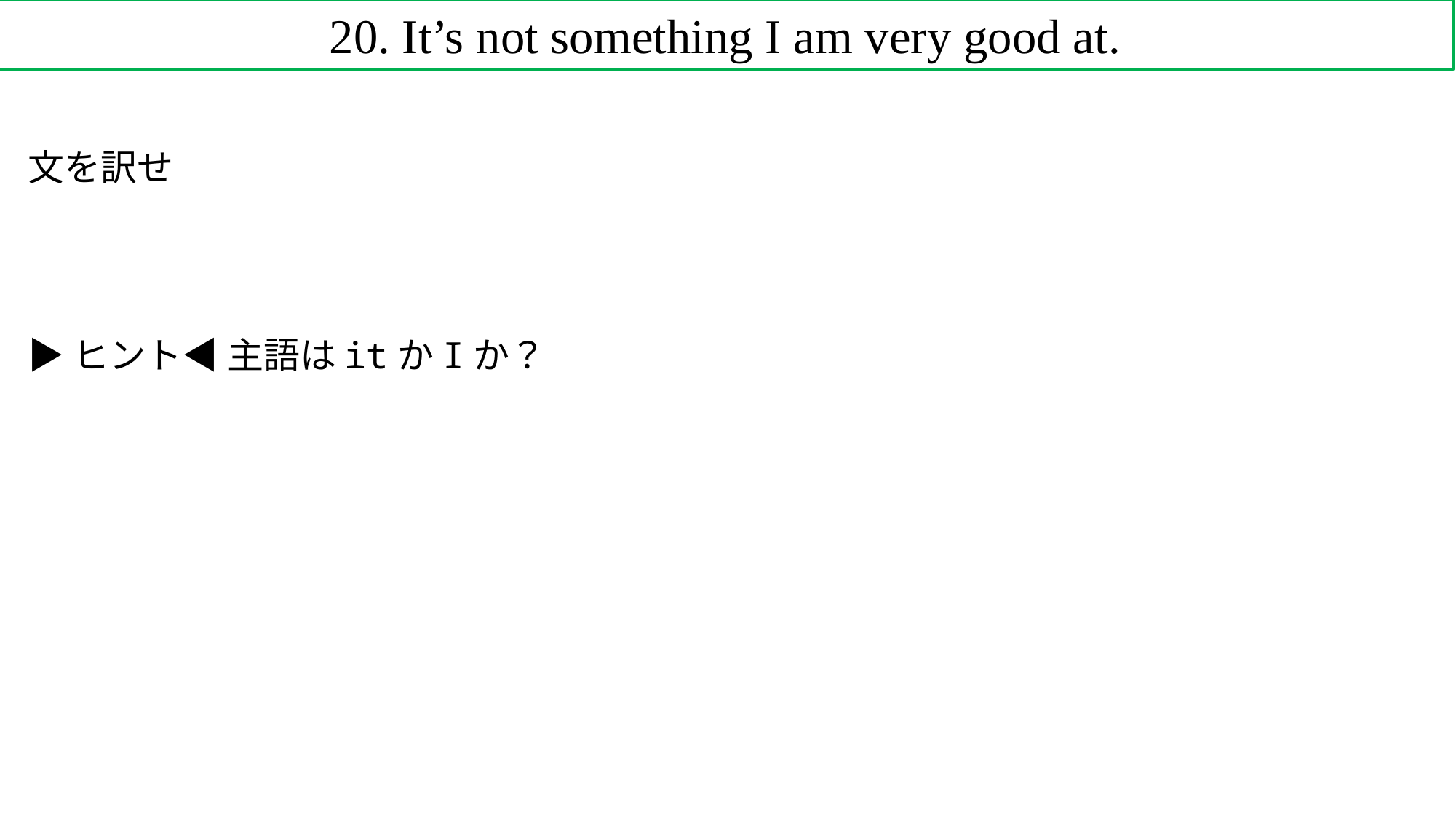

20. It’s not something I am very good at.
文を訳せ
▶ヒント◀ 主語はitかIか？